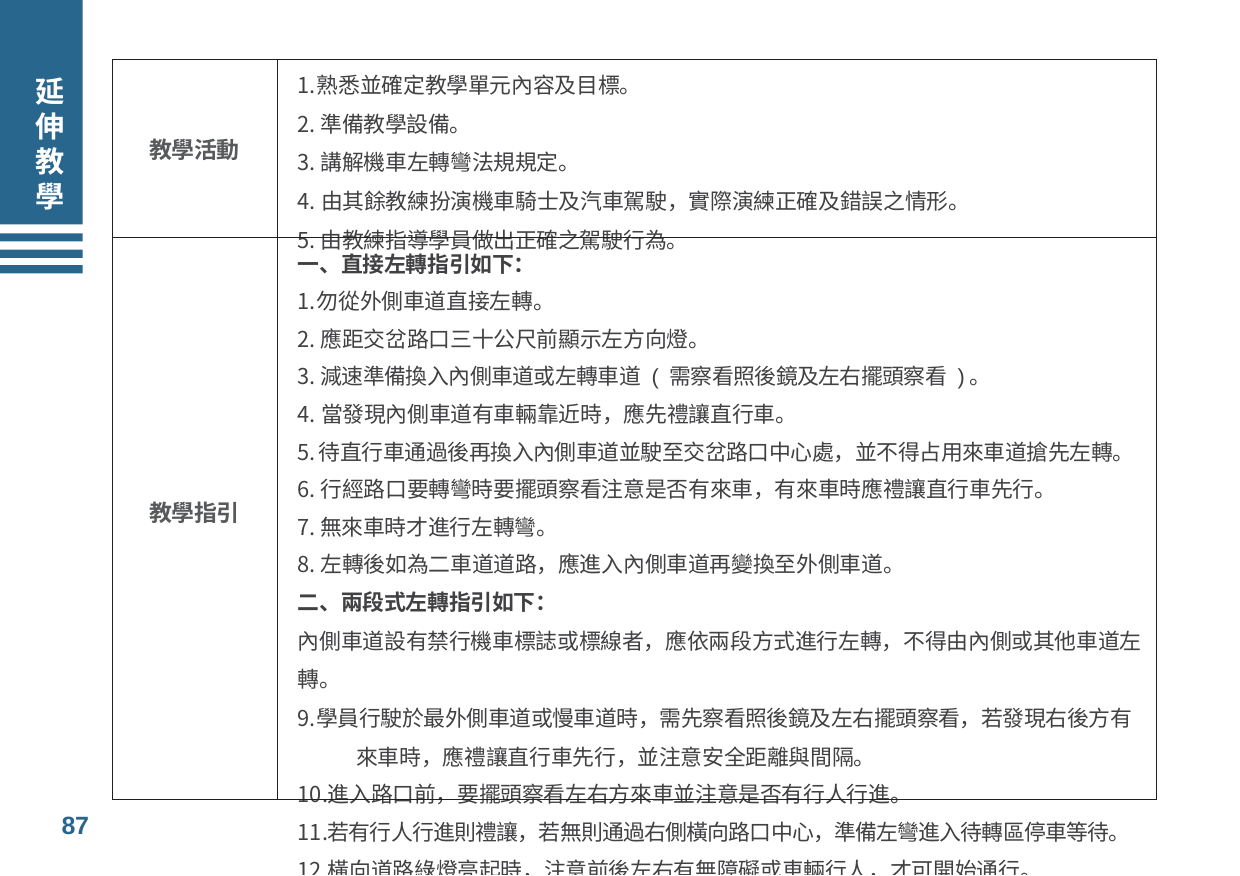

| 教學活動 | 熟悉並確定教學單元內容及目標。 準備教學設備。 講解機車左轉彎法規規定。 由其餘教練扮演機車騎士及汽車駕駛，實際演練正確及錯誤之情形。 由教練指導學員做出正確之駕駛行為。 |
| --- | --- |
| 教學指引 | 一、直接左轉指引如下： 勿從外側車道直接左轉。 應距交岔路口三十公尺前顯示左方向燈。 減速準備換入內側車道或左轉車道 ( 需察看照後鏡及左右擺頭察看 )。 當發現內側車道有車輛靠近時，應先禮讓直行車。 待直行車通過後再換入內側車道並駛至交岔路口中心處，並不得占用來車道搶先左轉。 行經路口要轉彎時要擺頭察看注意是否有來車，有來車時應禮讓直行車先行。 無來車時才進行左轉彎。 左轉後如為二車道道路，應進入內側車道再變換至外側車道。 二、兩段式左轉指引如下： 內側車道設有禁行機車標誌或標線者，應依兩段方式進行左轉，不得由內側或其他車道左轉。 學員行駛於最外側車道或慢車道時，需先察看照後鏡及左右擺頭察看，若發現右後方有 來車時，應禮讓直行車先行，並注意安全距離與間隔。 進入路口前，要擺頭察看左右方來車並注意是否有行人行進。 若有行人行進則禮讓，若無則通過右側橫向路口中心，準備左彎進入待轉區停車等待。 橫向道路綠燈亮起時，注意前後左右有無障礙或車輛行人，才可開始通行。 |
# 延伸教學

87